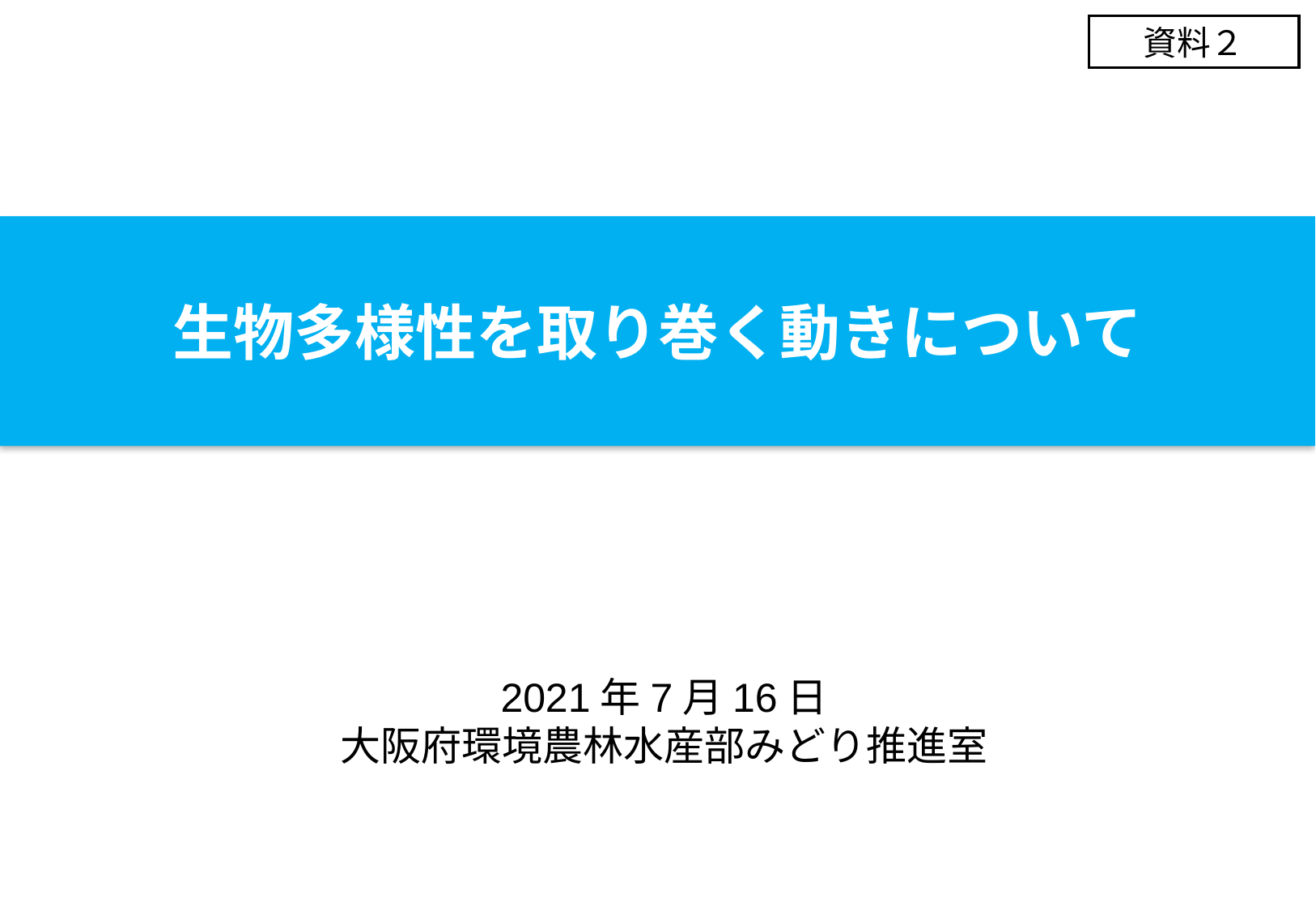

資料２
# 生物多様性を取り巻く動きについて
2021年7月16日
大阪府環境農林水産部みどり推進室